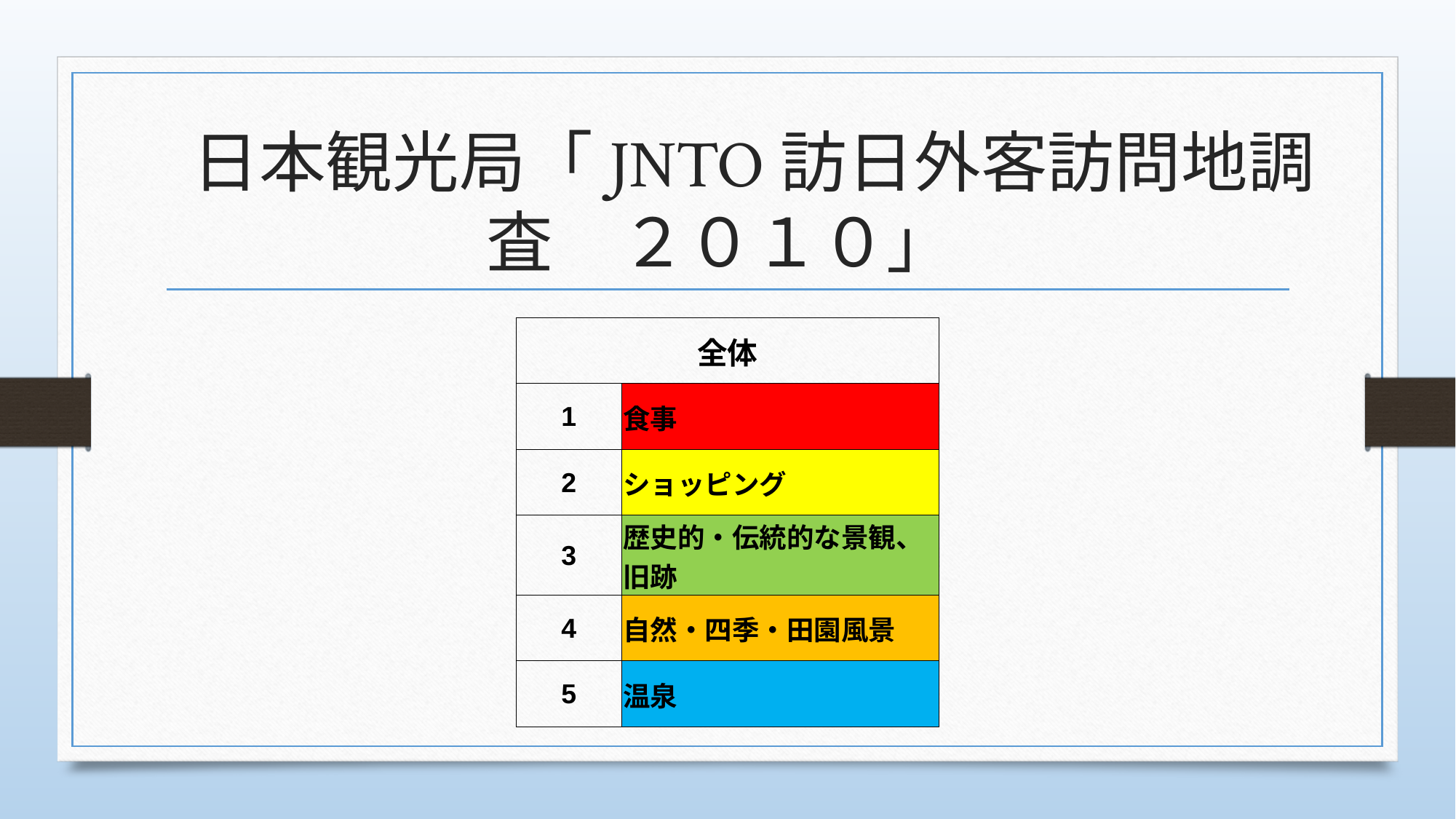

# 日本観光局「JNTO訪日外客訪問地調査　２０１０」
| 全体 |  |
| --- | --- |
| 1 | 食事 |
| 2 | ショッピング |
| 3 | 歴史的・伝統的な景観、旧跡 |
| 4 | 自然・四季・田園風景 |
| 5 | 温泉 |